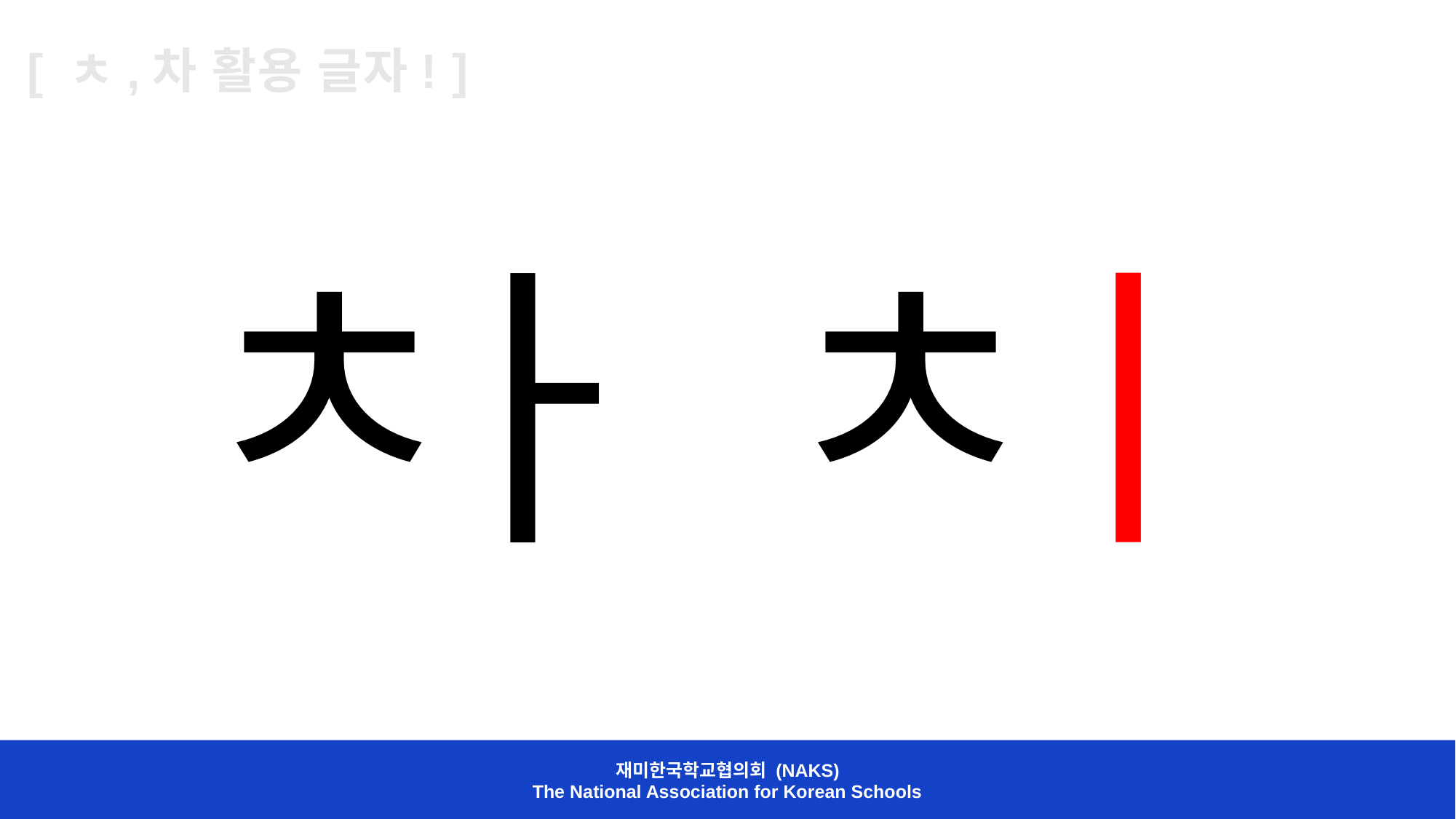

[ ㅊ,차 활용 글자! ]
ㅊ
ㅊ
ㅏ
ㅣ
재미한국학교협의회 (NAKS)
The National Association for Korean Schools